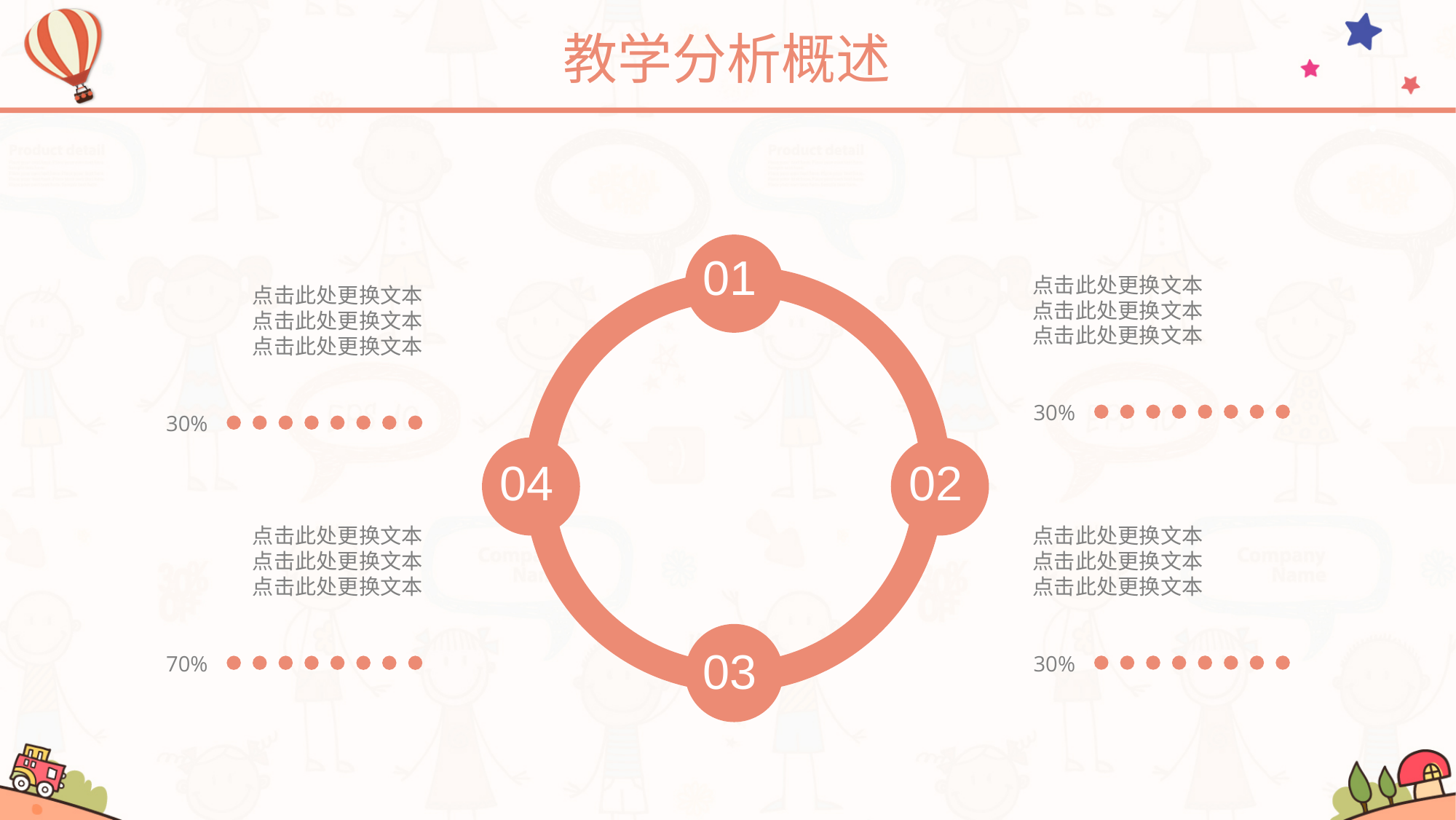

教学分析概述

01

点击此处更换文本
点击此处更换文本
点击此处更换文本

30%

点击此处更换文本
点击此处更换文本
点击此处更换文本

30%

04

02

点击此处更换文本
点击此处更换文本
点击此处更换文本

70%

点击此处更换文本
点击此处更换文本
点击此处更换文本

30%

03